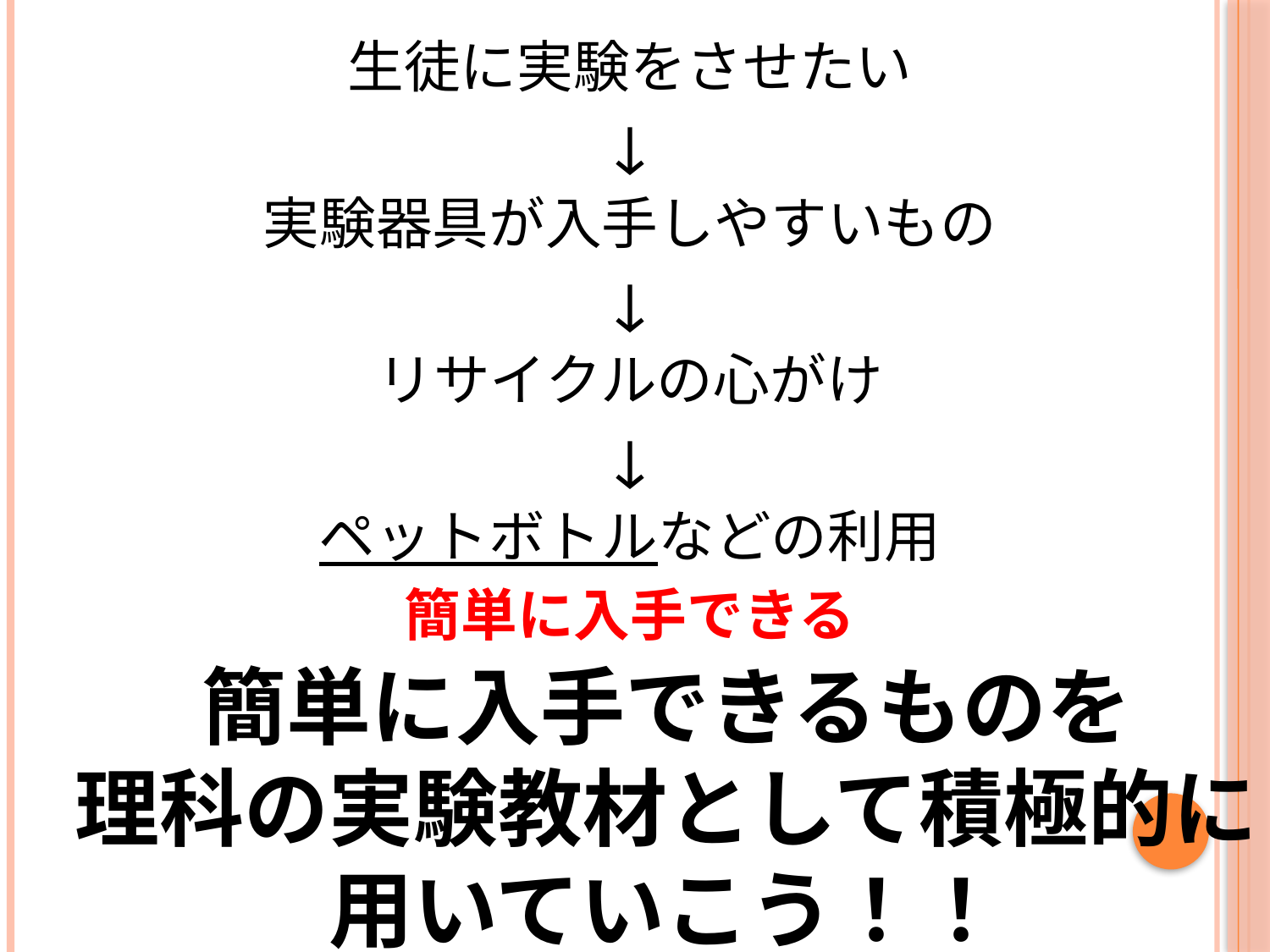

生徒に実験をさせたい
↓
実験器具が入手しやすいもの
↓
リサイクルの心がけ
↓
ペットボトルなどの利用
簡単に入手できる

簡単に入手できるものを
理科の実験教材として積極的に
用いていこう！！